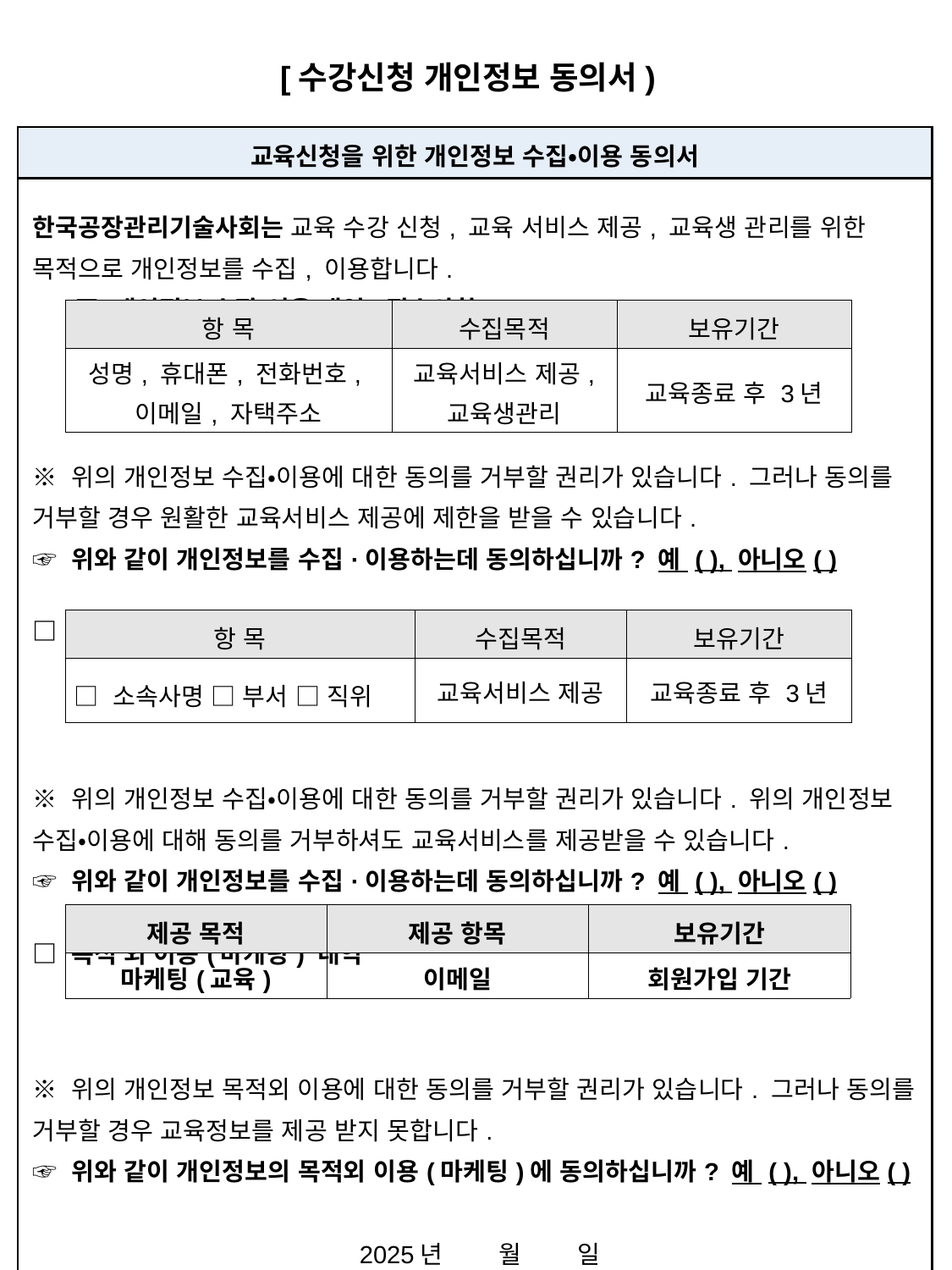

[수강신청 개인정보 동의서)
| 교육신청을 위한 개인정보 수집‧이용 동의서 |
| --- |
| 한국공장관리기술사회는 교육 수강 신청, 교육 서비스 제공, 교육생 관리를 위한 목적으로 개인정보를 수집, 이용합니다. □ 개인정보 수집‧이용 내역(필수사항) ※ 위의 개인정보 수집‧이용에 대한 동의를 거부할 권리가 있습니다. 그러나 동의를 거부할 경우 원활한 교육서비스 제공에 제한을 받을 수 있습니다. ☞ 위와 같이 개인정보를 수집·이용하는데 동의하십니까? 예 ( ), 아니오( ) □ 선택적 개인정보 수집‧이용 내역(동의거부 가능) ※ 위의 개인정보 수집‧이용에 대한 동의를 거부할 권리가 있습니다. 위의 개인정보 수집‧이용에 대해 동의를 거부하셔도 교육서비스를 제공받을 수 있습니다. ☞ 위와 같이 개인정보를 수집·이용하는데 동의하십니까? 예 ( ), 아니오( ) □ 목적 외 이용(마케팅) 내역 ※ 위의 개인정보 목적외 이용에 대한 동의를 거부할 권리가 있습니다. 그러나 동의를 거부할 경우 교육정보를 제공 받지 못합니다. ☞ 위와 같이 개인정보의 목적외 이용(마케팅)에 동의하십니까? 예 ( ), 아니오( ) 2025년 월 일 본인 성명 ( ) 서명 한국공장관리기술사회 귀중 |
| 항 목 | 수집목적 | 보유기간 |
| --- | --- | --- |
| 성명, 휴대폰, 전화번호, 이메일, 자택주소 | 교육서비스 제공, 교육생관리 | 교육종료 후 3년 |
| 항 목 | 수집목적 | 보유기간 |
| --- | --- | --- |
| □ 소속사명 □ 부서 □ 직위 | 교육서비스 제공 | 교육종료 후 3년 |
| 제공 목적 | 제공 항목 | 보유기간 |
| --- | --- | --- |
| 마케팅(교육) | 이메일 | 회원가입 기간 |